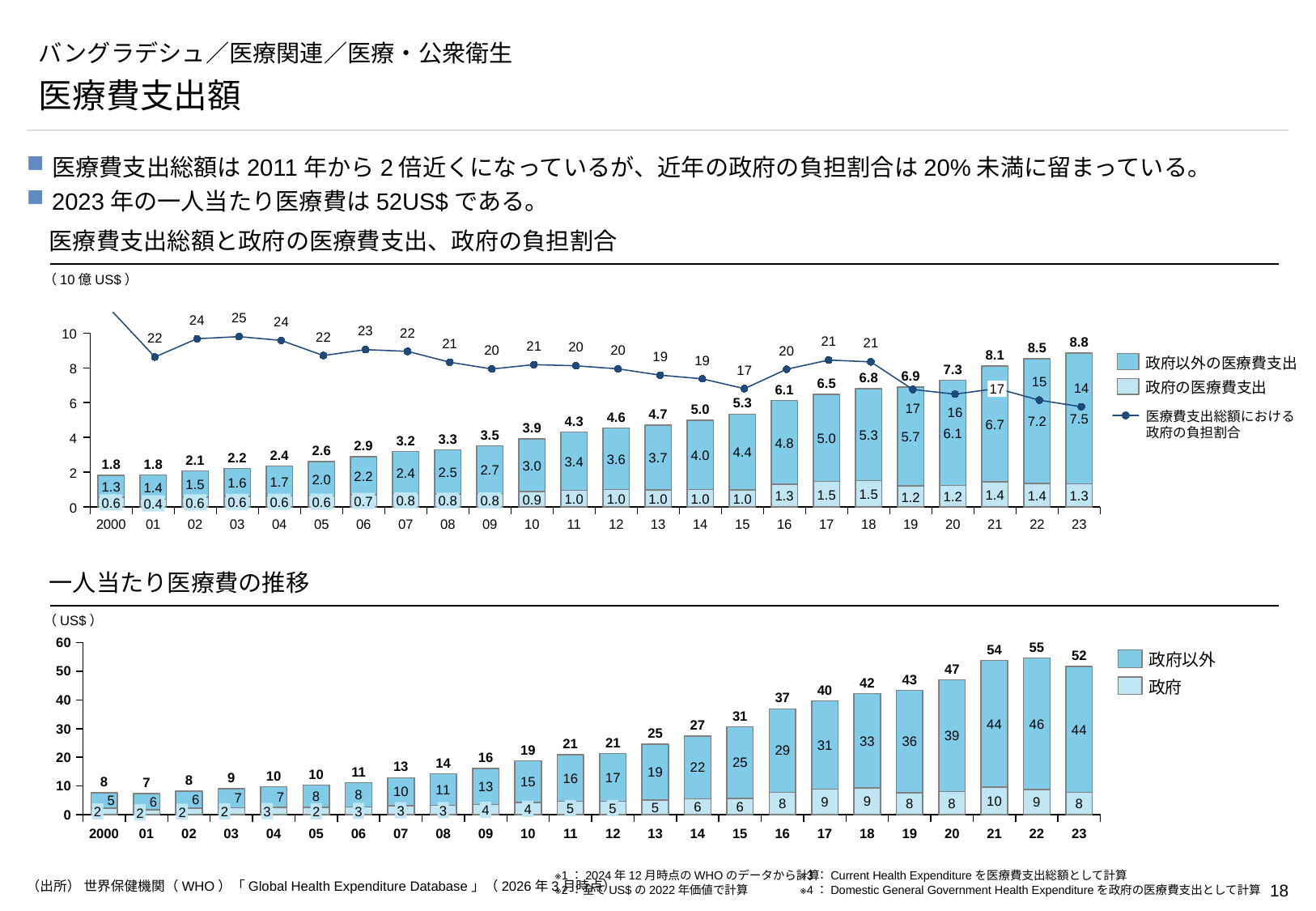

# バングラデシュ／医療関連／医療・公衆衛生
医療費支出額
医療費支出総額は2011年から2倍近くになっているが、近年の政府の負担割合は20%未満に留まっている。
2023年の一人当たり医療費は52US$である。
医療費支出総額と政府の医療費支出、政府の負担割合

### Chart

| Category |  |
|---|---|
（10億US$）

### Chart

| Category |  |  |
|---|---|---|
10
8.8
8.5
8.1
政府以外の医療費支出

8
7.3
6.9
6.8
6.5
政府の医療費支出

17
6.1
5.3
6
5.0
4.7
医療費支出総額における
政府の負担割合
4.6
7.5

4.3
7.2
6.7
3.9
6.1
3.5
5.3
5.7
4
5.0
3.3
3.2
4.8
2.9
2.6
4.4
2.4
4.0
2.2
3.7
3.6
2.1
3.4
1.8
1.8
3.0
2.7
2.5
2
2.4
2.2
2.0
1.7
1.6
1.5
1.3
1.4
1.5
1.5
1.4
1.4
1.3
1.3
1.2
1.2
1.0
1.0
1.0
1.0
1.0
0.9
0.8
0.8
0.8
0.7
0.6
0.6
0.6
0.6
0.6
0.4
0
2000
01
02
03
04
05
06
07
08
09
10
11
12
13
14
15
16
17
18
19
20
21
22
23
一人当たり医療費の推移
（US$）

### Chart

| Category |  |  |
|---|---|---|
55
54
52
政府以外

47
43
42
政府

40
37
31
27
25
21
21
19
16
14
13
11
10
10
9
8
8
7
5
5
4
4
3
3
3
3
2
2
2
2
2
2000
01
02
03
04
05
06
07
08
09
10
11
12
13
14
15
16
17
18
19
20
21
22
23
※1：2024年12月時点のWHOのデータから計算
※2：全てUS$の2022年価値で計算
※3：Current Health Expenditureを医療費支出総額として計算
※4：Domestic General Government Health Expenditureを政府の医療費支出として計算
（出所） 世界保健機関（WHO）「Global Health Expenditure Database」（2026年3月時点）